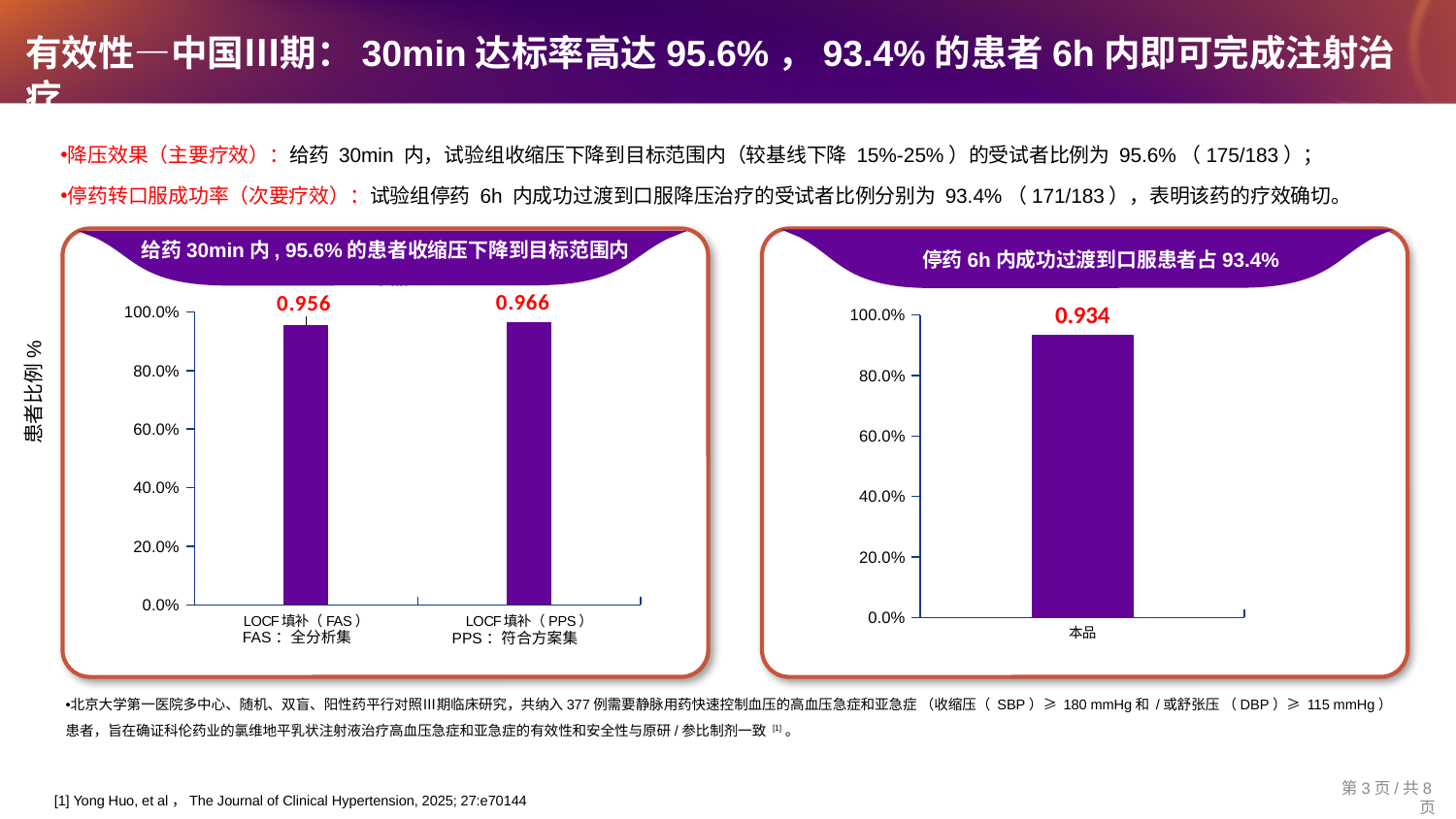

有效性—中国Ⅲ期：30min达标率高达95.6%，93.4%的患者6h内即可完成注射治疗
降压效果（主要疗效）：给药 30min 内，试验组收缩压下降到目标范围内（较基线下降 15%-25%）的受试者比例为 95.6%（175/183）；
停药转口服成功率（次要疗效）：试验组停药 6h 内成功过渡到口服降压治疗的受试者比例分别为 93.4%（171/183），表明该药的疗效确切。

给药30min内, 95.6%的患者收缩压下降到目标范围内

停药6h内成功过渡到口服患者占93.4%

### Chart

| Category | 本品 |
|---|---|
| LOCF填补（FAS） | 0.956 |
| LOCF填补（PPS） | 0.966 |

### Chart

| Category | 列2 |
|---|---|
| 本品 | 0.934 |
患者比例%
FAS：全分析集
PPS：符合方案集
北京大学第一医院多中心、随机、双盲、阳性药平行对照Ⅲ期临床研究，共纳入377例需要静脉用药快速控制血压的高血压急症和亚急症 （收缩压（ SBP）≥ 180 mmHg和 /或舒张压 （DBP）≥ 115 mmHg）患者，旨在确证科伦药业的氯维地平乳状注射液治疗高血压急症和亚急症的有效性和安全性与原研/参比制剂一致 [1]。
第3页/共8页
[1] Yong Huo, et al，The Journal of Clinical Hypertension, 2025; 27:e70144